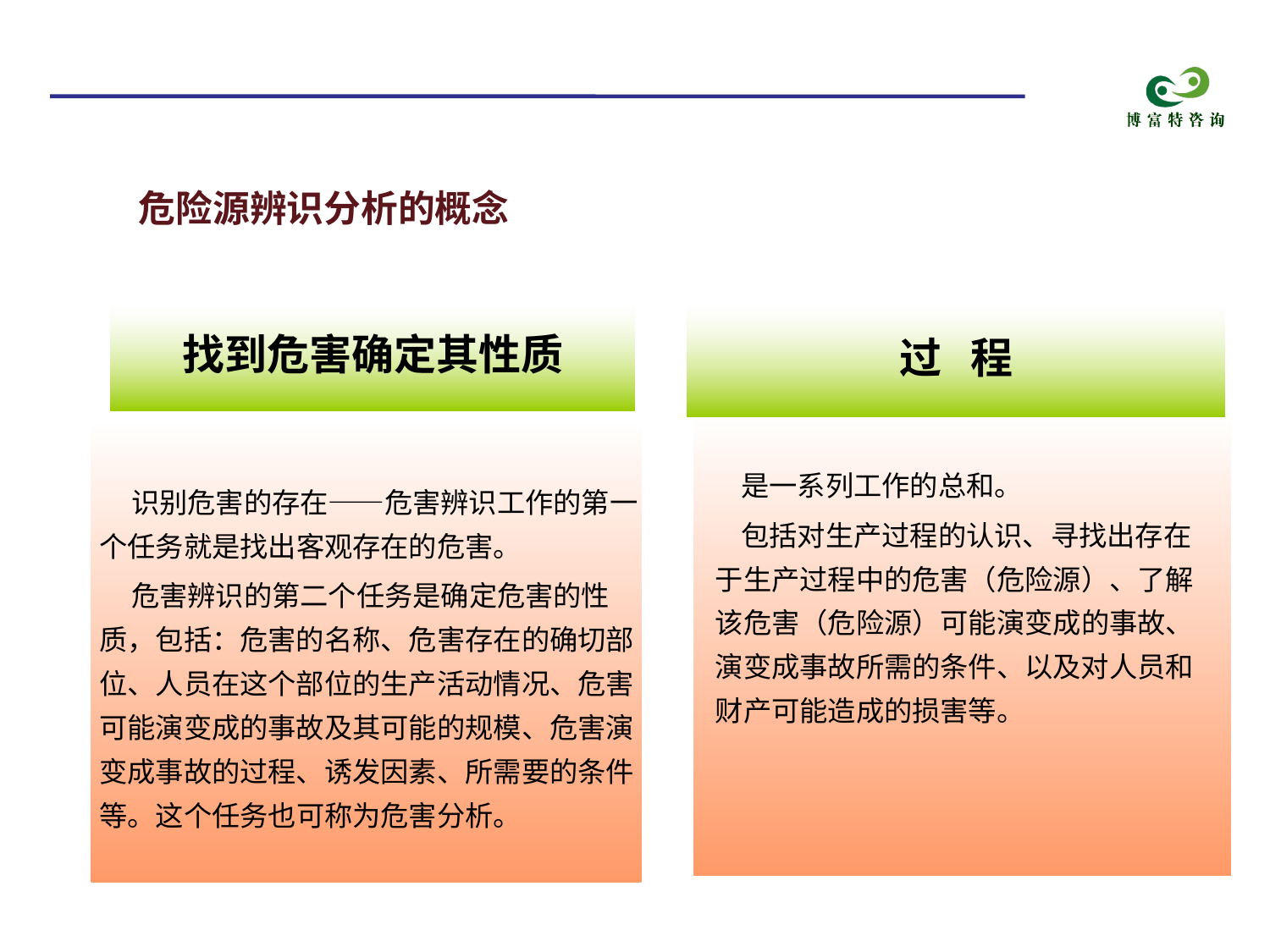

危险源辨识分析的概念
过   程
找到危害确定其性质

   是一系列工作的总和。
   包括对生产过程的认识、寻找出存在于生产过程中的危害（危险源）、了解该危害（危险源）可能演变成的事故、演变成事故所需的条件、以及对人员和财产可能造成的损害等。
    识别危害的存在——危害辨识工作的第一个任务就是找出客观存在的危害。
    危害辨识的第二个任务是确定危害的性质，包括：危害的名称、危害存在的确切部位、人员在这个部位的生产活动情况、危害可能演变成的事故及其可能的规模、危害演变成事故的过程、诱发因素、所需要的条件等。这个任务也可称为危害分析。